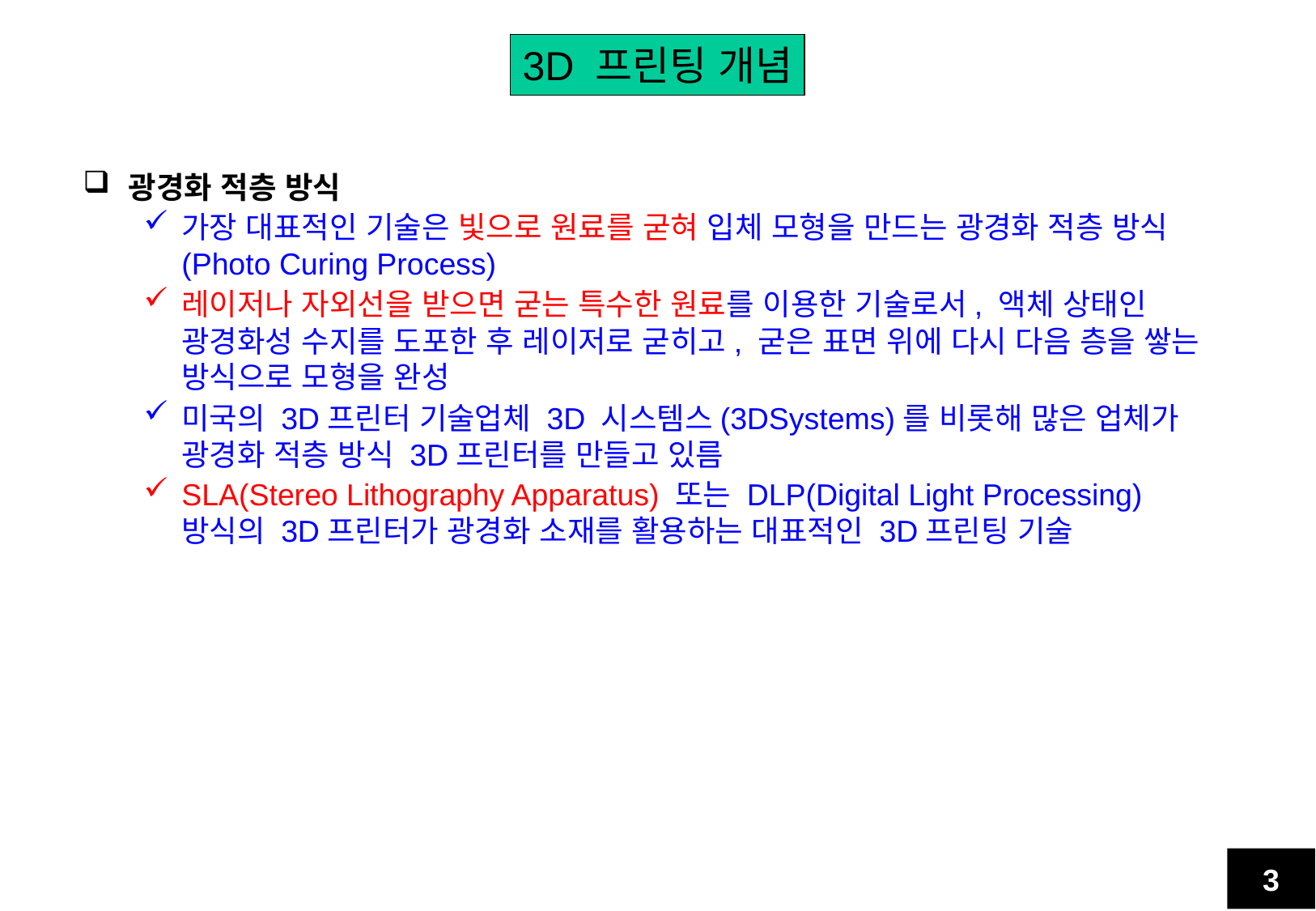

3D 프린팅 개념
광경화 적층 방식
가장 대표적인 기술은 빛으로 원료를 굳혀 입체 모형을 만드는 광경화 적층 방식(Photo Curing Process)
레이저나 자외선을 받으면 굳는 특수한 원료를 이용한 기술로서, 액체 상태인 광경화성 수지를 도포한 후 레이저로 굳히고, 굳은 표면 위에 다시 다음 층을 쌓는 방식으로 모형을 완성
미국의 3D프린터 기술업체 3D 시스템스(3DSystems)를 비롯해 많은 업체가 광경화 적층 방식 3D프린터를 만들고 있름
SLA(Stereo Lithography Apparatus) 또는 DLP(Digital Light Processing) 방식의 3D프린터가 광경화 소재를 활용하는 대표적인 3D프린팅 기술
3